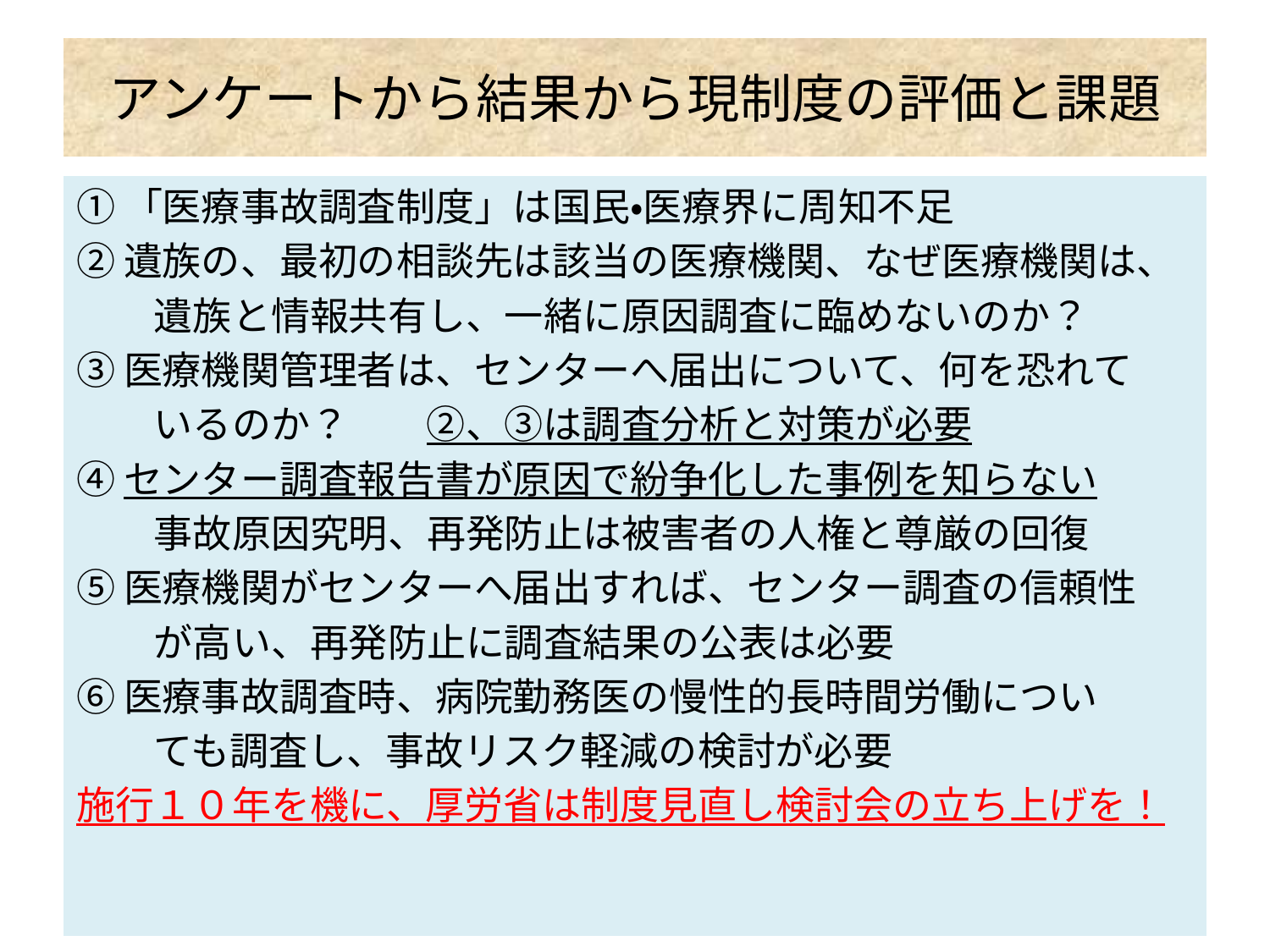

# アンケートから結果から現制度の評価と課題
①「医療事故調査制度」は国民・医療界に周知不足
②遺族の、最初の相談先は該当の医療機関、なぜ医療機関は、
　　遺族と情報共有し、一緒に原因調査に臨めないのか？
③医療機関管理者は、センターへ届出について、何を恐れて
　　いるのか？　　②、③は調査分析と対策が必要
④センター調査報告書が原因で紛争化した事例を知らない
　　事故原因究明、再発防止は被害者の人権と尊厳の回復
⑤医療機関がセンターへ届出すれば、センター調査の信頼性
　　が高い、再発防止に調査結果の公表は必要
⑥医療事故調査時、病院勤務医の慢性的長時間労働につい
　　ても調査し、事故リスク軽減の検討が必要
施行１０年を機に、厚労省は制度見直し検討会の立ち上げを！